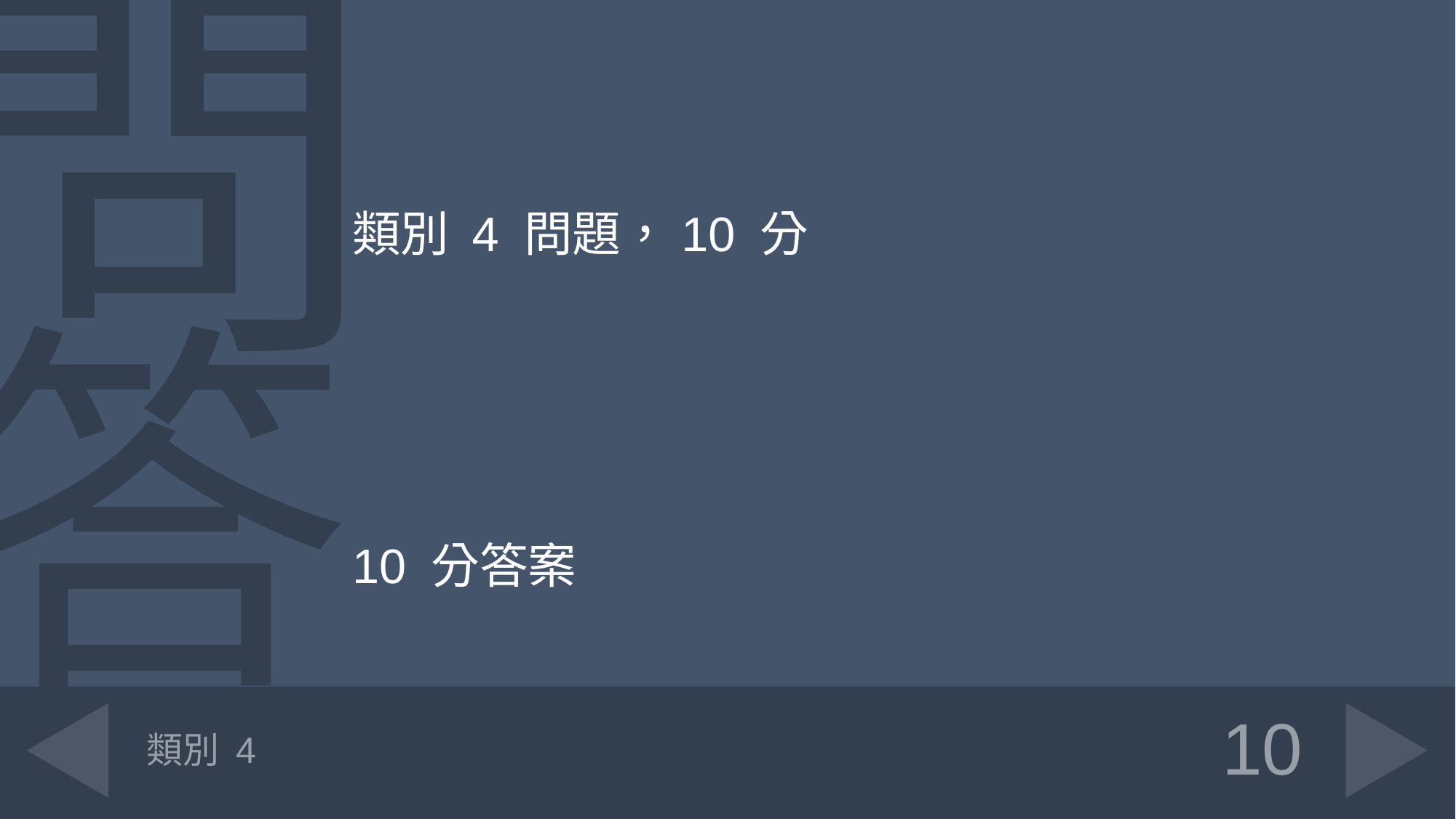

類別 4 問題，10 分
10 分答案
# 類別 4
10